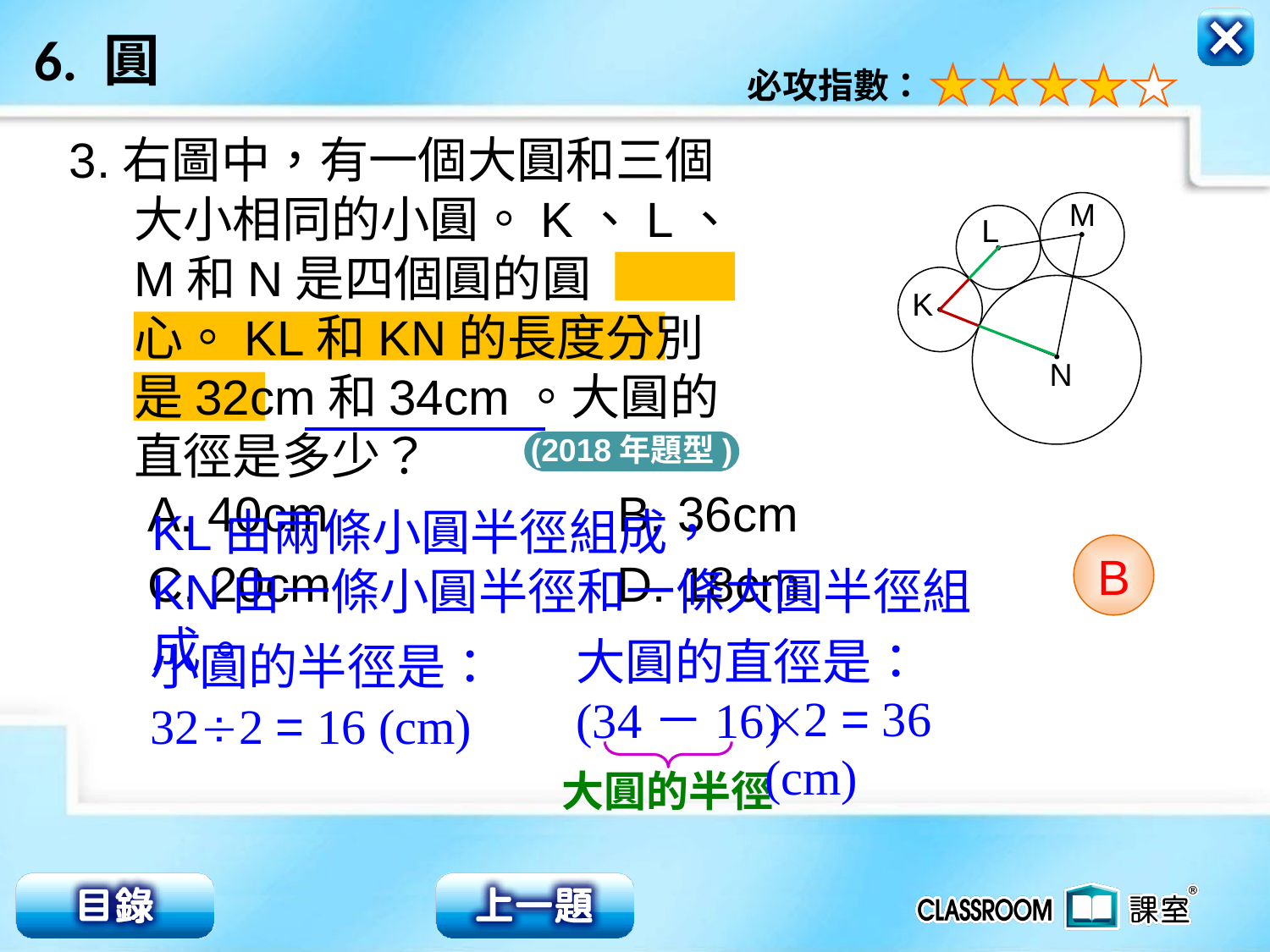

3.
   右圖中，有一個大圓和三個大小相同的小圓。K、L、M和N是四個圓的圓心。KL和KN的長度分別是32cm和34cm。大圓的直徑是多少？
M

L

K

N

(2018年題型)
A. 40cm                     B. 36cm
C. 20cm                         D. 18cm
KL由兩條小圓半徑組成，
KN由一條小圓半徑和一條大圓半徑組成。

B
大圓的直徑是：
(34－16)
小圓的半徑是：
32÷2 = 16 (cm)
×2 = 36 (cm)

大圓的半徑